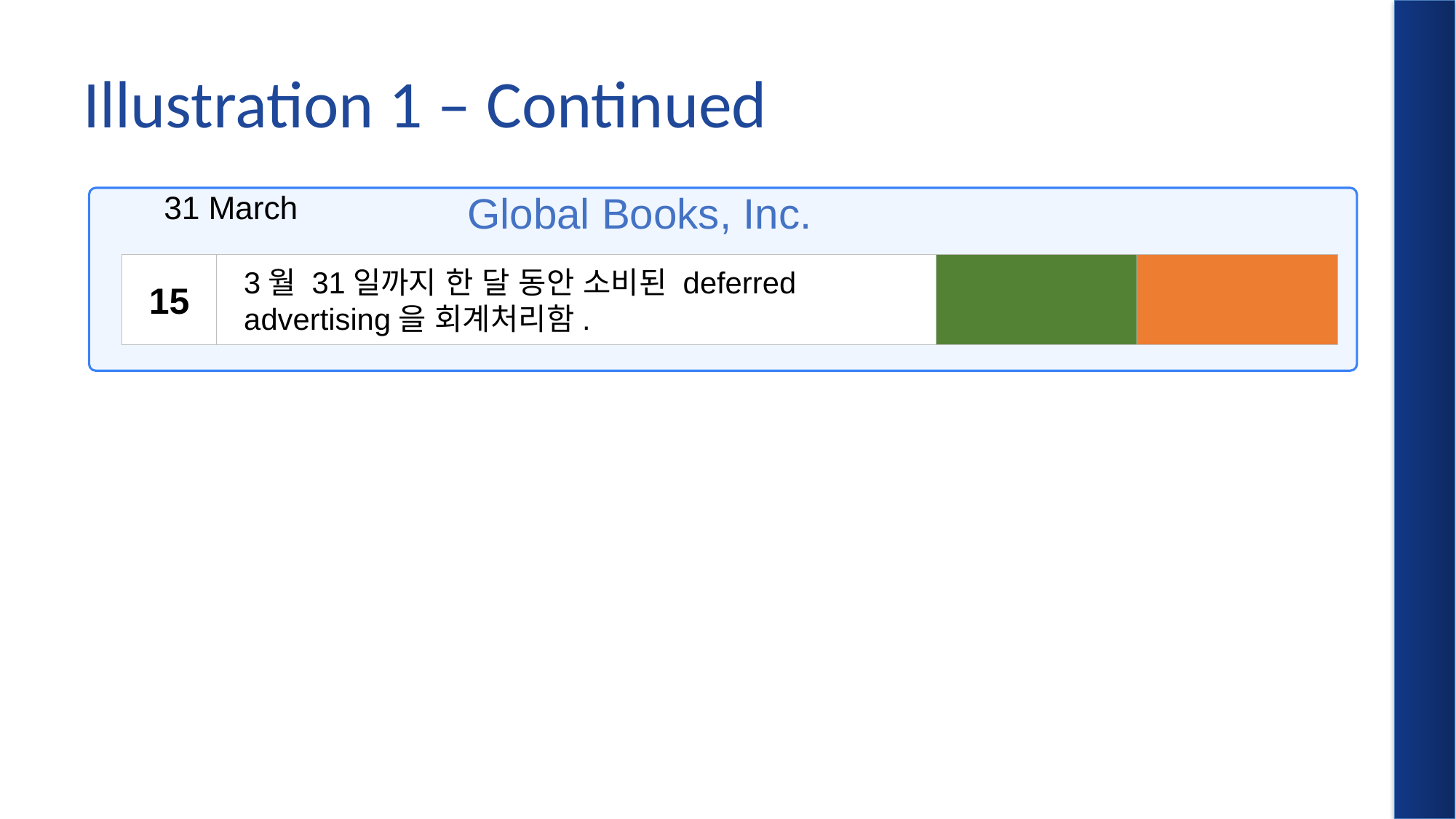

# Illustration 1 – Continued
Global Books, Inc.
31 March

200
200
15
Advertising
200
Deferred expenses
200
3월 31일까지 한 달 동안 소비된 deferred advertising을 회계처리함.